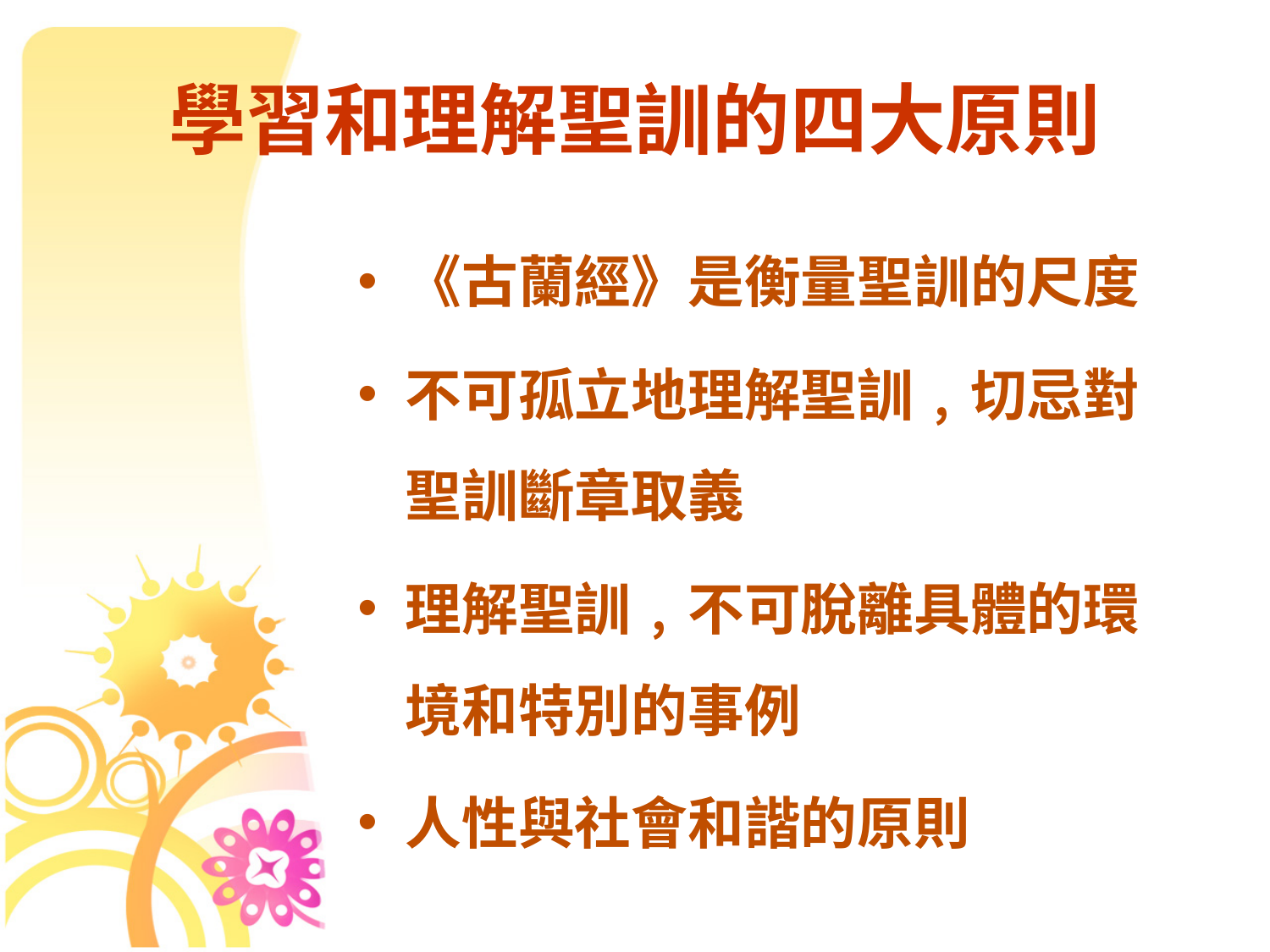

# 學習和理解聖訓的四大原則
《古蘭經》是衡量聖訓的尺度
不可孤立地理解聖訓﹐切忌對聖訓斷章取義
理解聖訓﹐不可脫離具體的環境和特別的事例
人性與社會和諧的原則